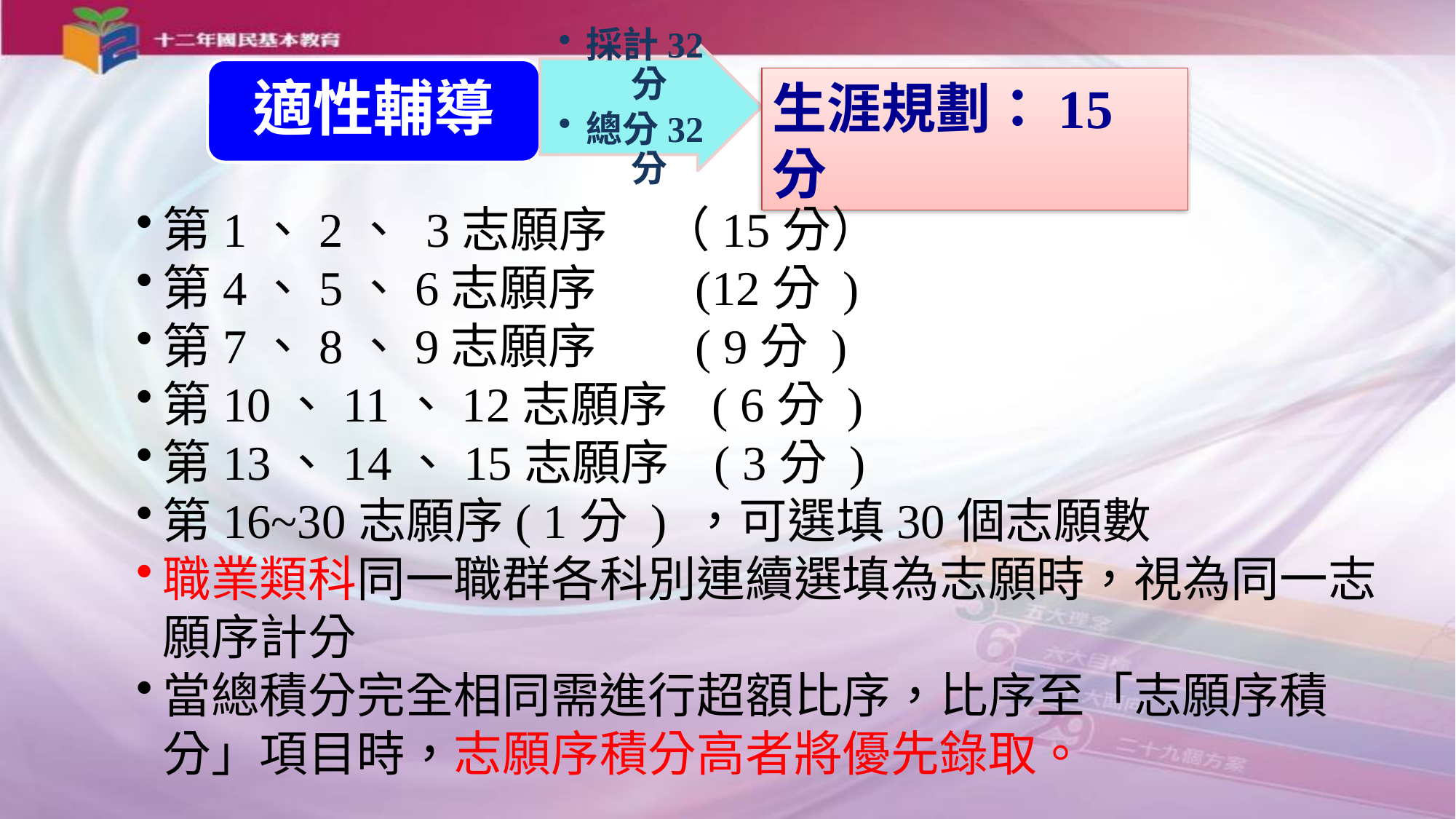

採計32分
總分32分

適性輔導
生涯規劃：15分
第1、2、 3志願序     （15分）
第4、5、6志願序        (12分 )
第7、8、9志願序        ( 9分 )
第10、11、12志願序   ( 6分 )
第13、14、15志願序   ( 3分 )
第16~30志願序( 1分 ) ，可選填30個志願數
職業類科同一職群各科別連續選填為志願時，視為同一志願序計分
當總積分完全相同需進行超額比序，比序至「志願序積分」項目時，志願序積分高者將優先錄取。